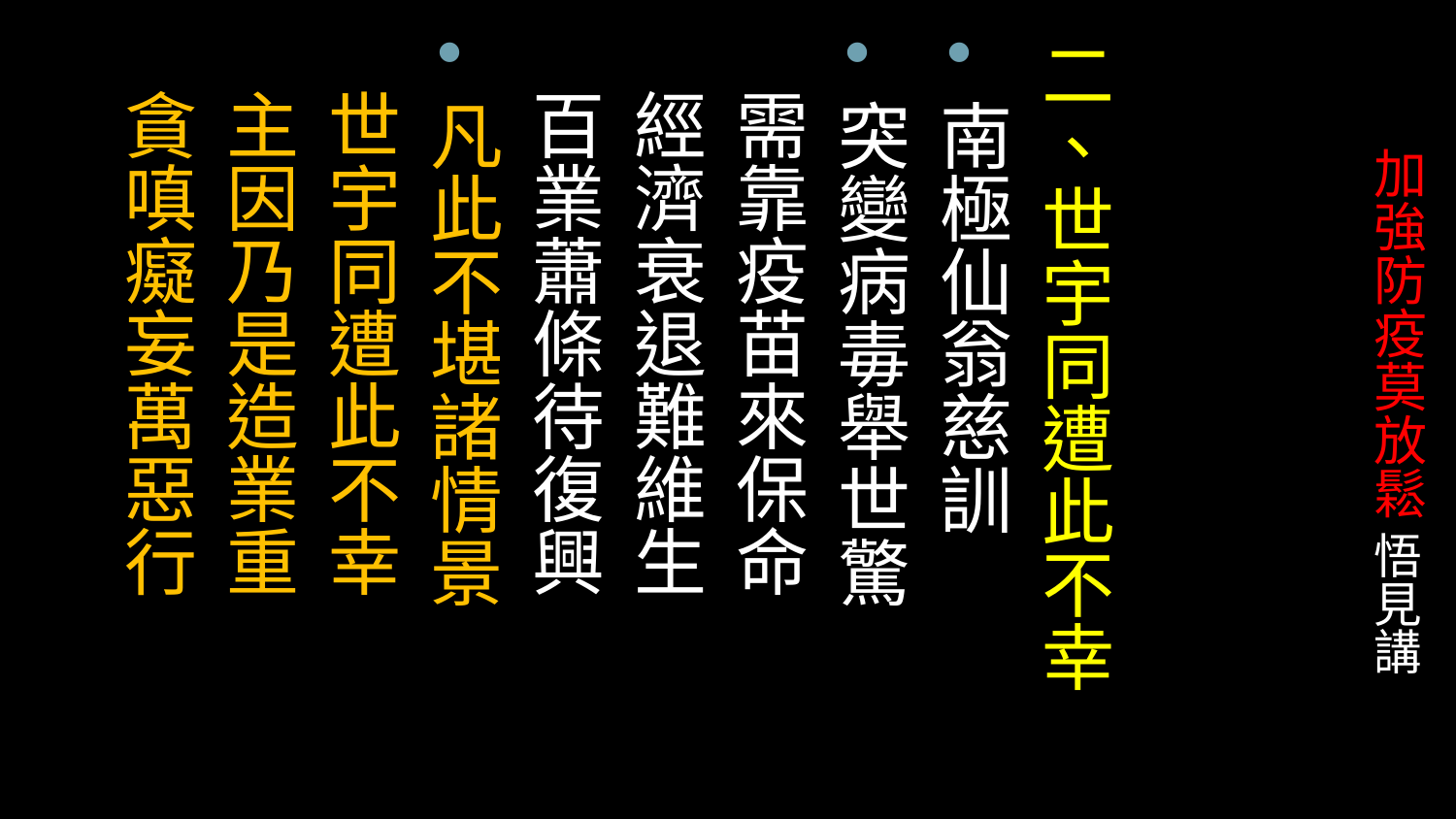

二、世宇同遭此不幸
南極仙翁慈訓
突變病毒舉世驚
  需靠疫苗來保命
  經濟衰退難維生
  百業蕭條待復興
凡此不堪諸情景
  世宇同遭此不幸
  主因乃是造業重
  貪嗔癡妄萬惡行

# 加強防疫莫放鬆 悟見講